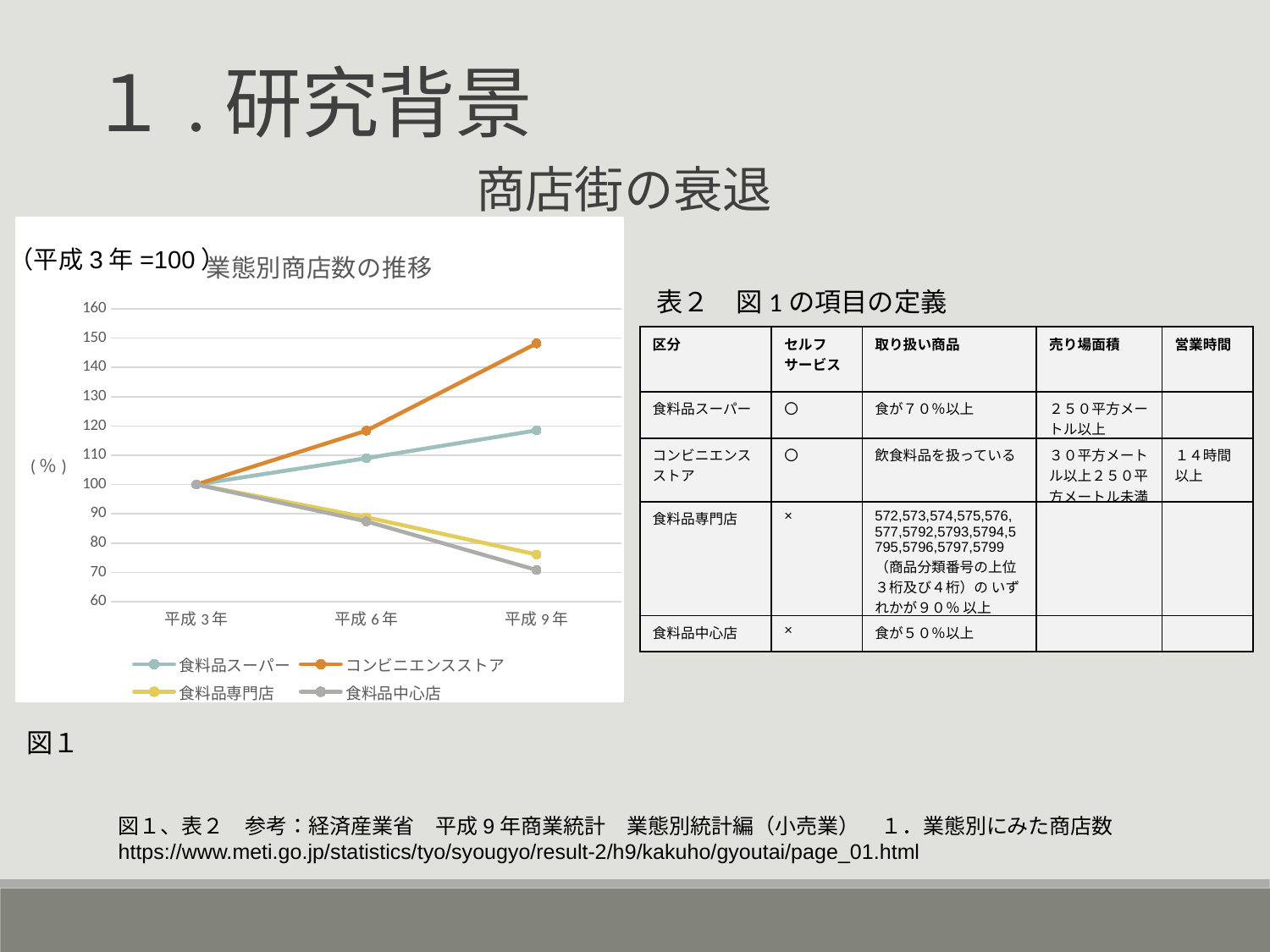

１.研究背景
商店街の衰退

### Chart: 業態別商店数の推移

| Category | 食料品スーパー | コンビニエンスストア | 食料品専門店 | 食料品中心店 |
|---|---|---|---|---|
| 平成3年 | 100.0 | 100.0 | 100.0 | 100.0 |
| 平成6年 | 109.0 | 118.4 | 88.8 | 87.4 |
| 平成9年 | 118.5 | 148.20000000000002 | 76.1 | 70.80000000000001 |
（平成3年=100）
表２　図1の項目の定義
| 区分 | セルフ サービス | 取り扱い商品 | 売り場面積 | 営業時間 |
| --- | --- | --- | --- | --- |
| 食料品スーパー | 〇 | 食が７０％以上 | ２５０平方メートル以上 |  |
| コンビニエンスストア | 〇 | 飲食料品を扱っている | ３０平方メートル以上２５０平方メートル未満 | １４時間以上 |
| 食料品専門店 | × | 572,573,574,575,576, 577,5792,5793,5794,5795,5796,5797,5799 （商品分類番号の上位３桁及び４桁）の いずれかが９０％ 以上 |  |  |
| 食料品中心店 | × | 食が５０％以上 |  |  |
図１
図１、表２　参考：経済産業省　平成9年商業統計　業態別統計編（小売業）　１．業態別にみた商店数
https://www.meti.go.jp/statistics/tyo/syougyo/result-2/h9/kakuho/gyoutai/page_01.html